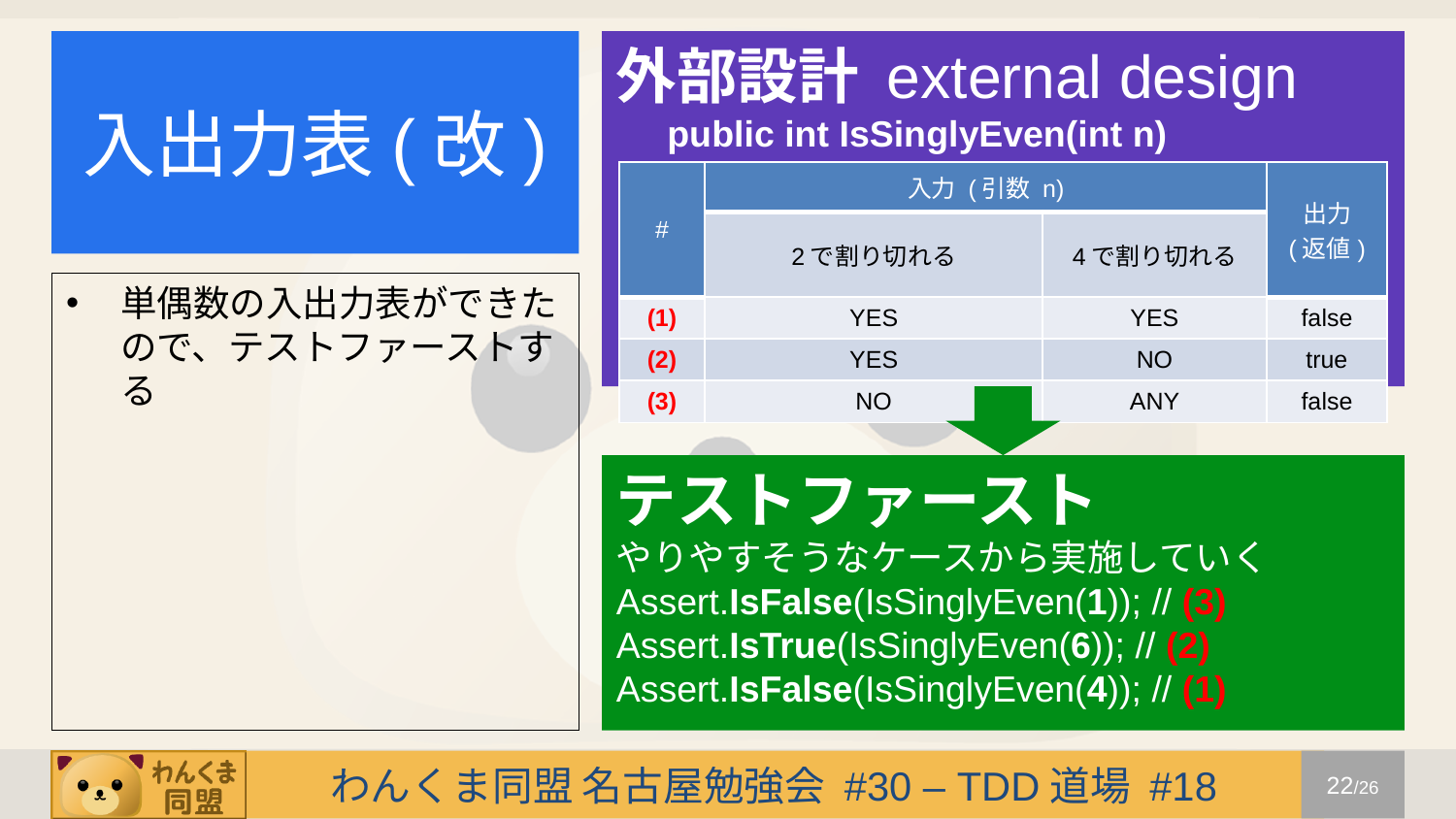

# 入出力表(改)
外部設計 external design
     public int IsSinglyEven(int n)
| # | 入力 (引数 n) |  | 出力 (返値) |
| --- | --- | --- | --- |
|  | 2で割り切れる | 4で割り切れる |  |
| (1) | YES | YES | false |
| (2) | YES | NO | true |
| (3) | NO | ANY | false |
単偶数の入出力表ができたので、テストファーストする

テストファースト
やりやすそうなケースから実施していく
Assert.IsFalse(IsSinglyEven(1)); // (3)
Assert.IsTrue(IsSinglyEven(6)); // (2)
Assert.IsFalse(IsSinglyEven(4)); // (1)